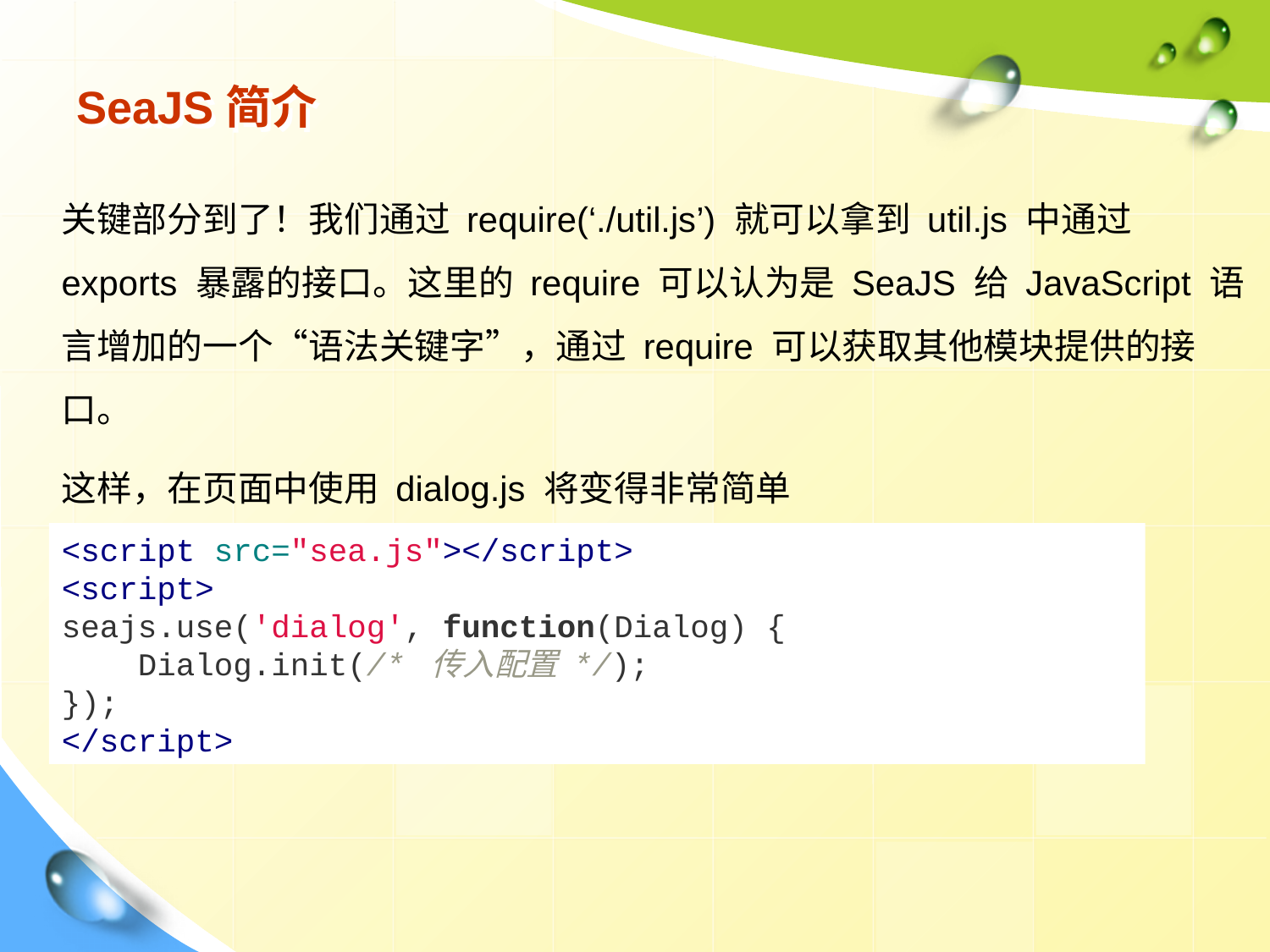

# SeaJS简介
关键部分到了！我们通过 require(‘./util.js’) 就可以拿到 util.js 中通过 exports 暴露的接口。这里的 require 可以认为是 SeaJS 给 JavaScript 语言增加的一个“语法关键字”，通过 require 可以获取其他模块提供的接口。
这样，在页面中使用 dialog.js 将变得非常简单
<script src="sea.js"></script>
<script>
seajs.use('dialog', function(Dialog) {
    Dialog.init(/* 传入配置 */);
});
</script>